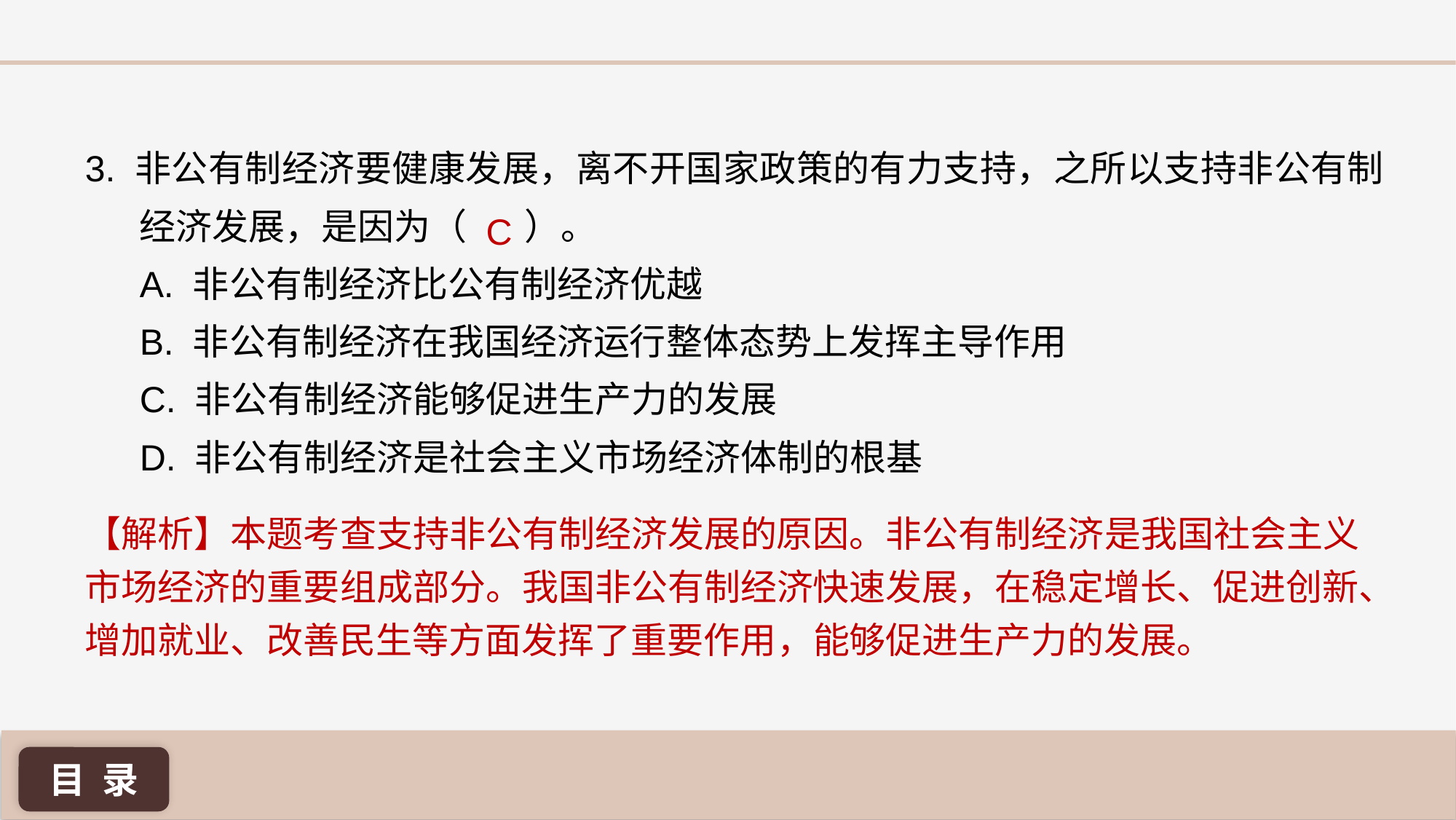

3. 非公有制经济要健康发展，离不开国家政策的有力支持，之所以支持非公有制经济发展，是因为（       ）。
A. 非公有制经济比公有制经济优越
B. 非公有制经济在我国经济运行整体态势上发挥主导作用
C. 非公有制经济能够促进生产力的发展
D. 非公有制经济是社会主义市场经济体制的根基
C
【解析】本题考查支持非公有制经济发展的原因。非公有制经济是我国社会主义市场经济的重要组成部分。我国非公有制经济快速发展，在稳定增长、促进创新、增加就业、改善民生等方面发挥了重要作用，能够促进生产力的发展。